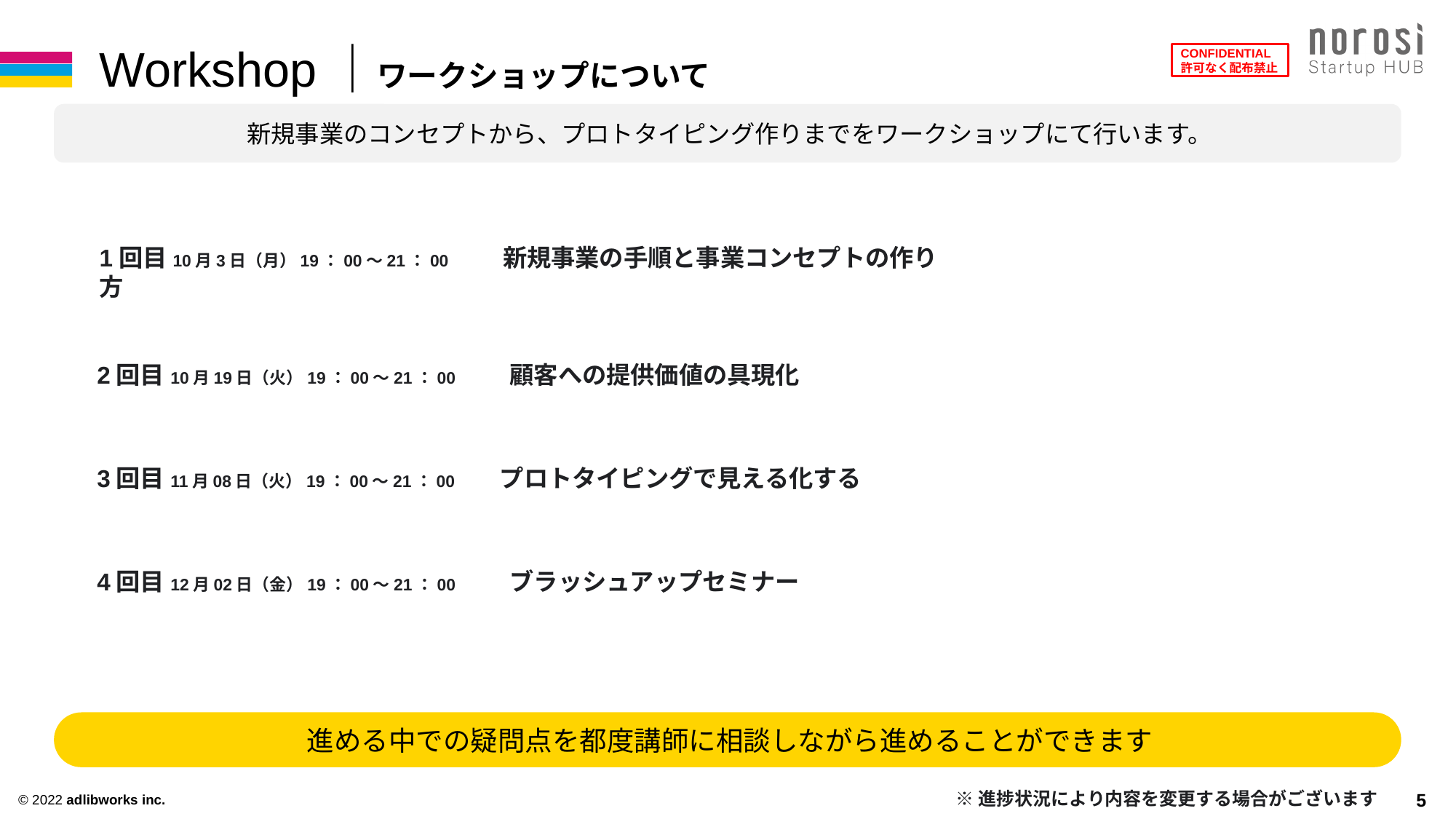

Workshop｜ワークショップについて

新規事業のコンセプトから、プロトタイピング作りまでをワークショップにて行います。
1回目10月3日（月）19：00～21：00　　　新規事業の手順と事業コンセプトの作り方

2回目10月19日（火）19：00～21：00　　　顧客への提供価値の具現化

3回目11月08日（火）19：00～21：00　　プロトタイピングで見える化する

4回目12月02日（金）19：00～21：00　　　ブラッシュアップセミナー

進める中での疑問点を都度講師に相談しながら進めることができます
※進捗状況により内容を変更する場合がございます